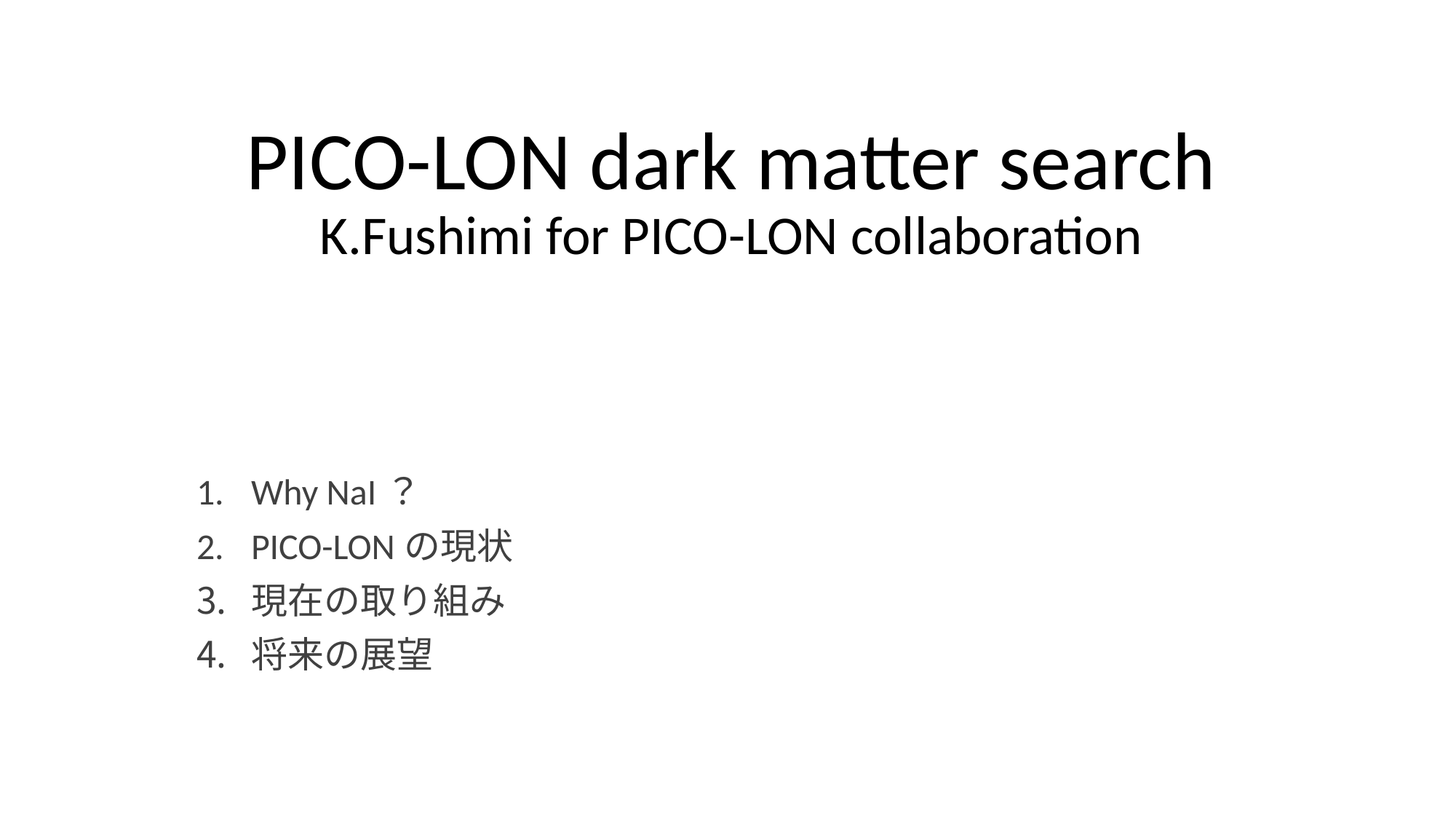

# PICO-LON dark matter search K.Fushimi for PICO-LON collaboration
Why NaI？
PICO-LONの現状
現在の取り組み
将来の展望